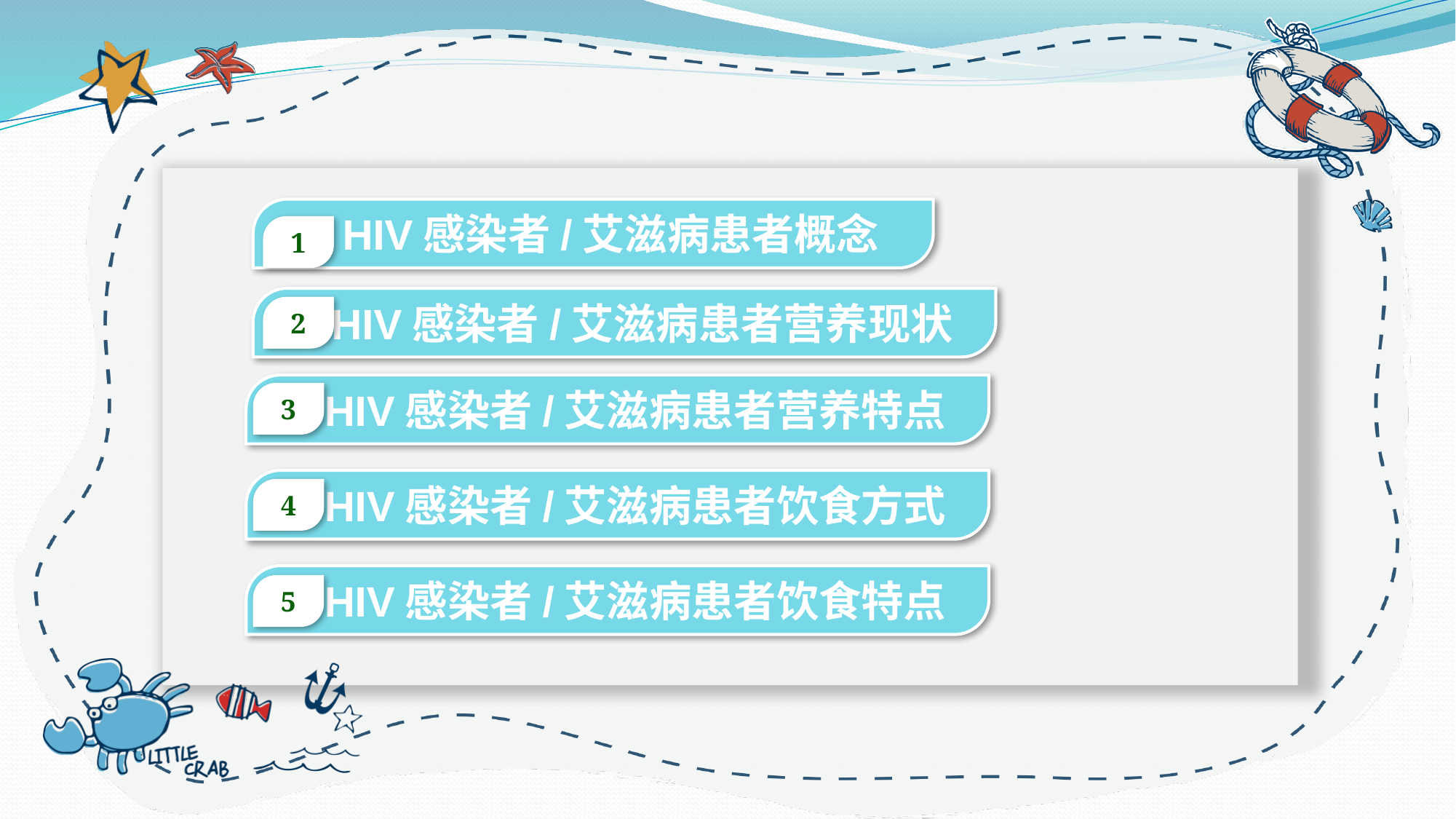

HIV感染者/艾滋病患者概念
1
   HIV感染者/艾滋病患者营养现状
2
   HIV感染者/艾滋病患者营养特点
3
   HIV感染者/艾滋病患者饮食方式
4
   HIV感染者/艾滋病患者饮食特点
5